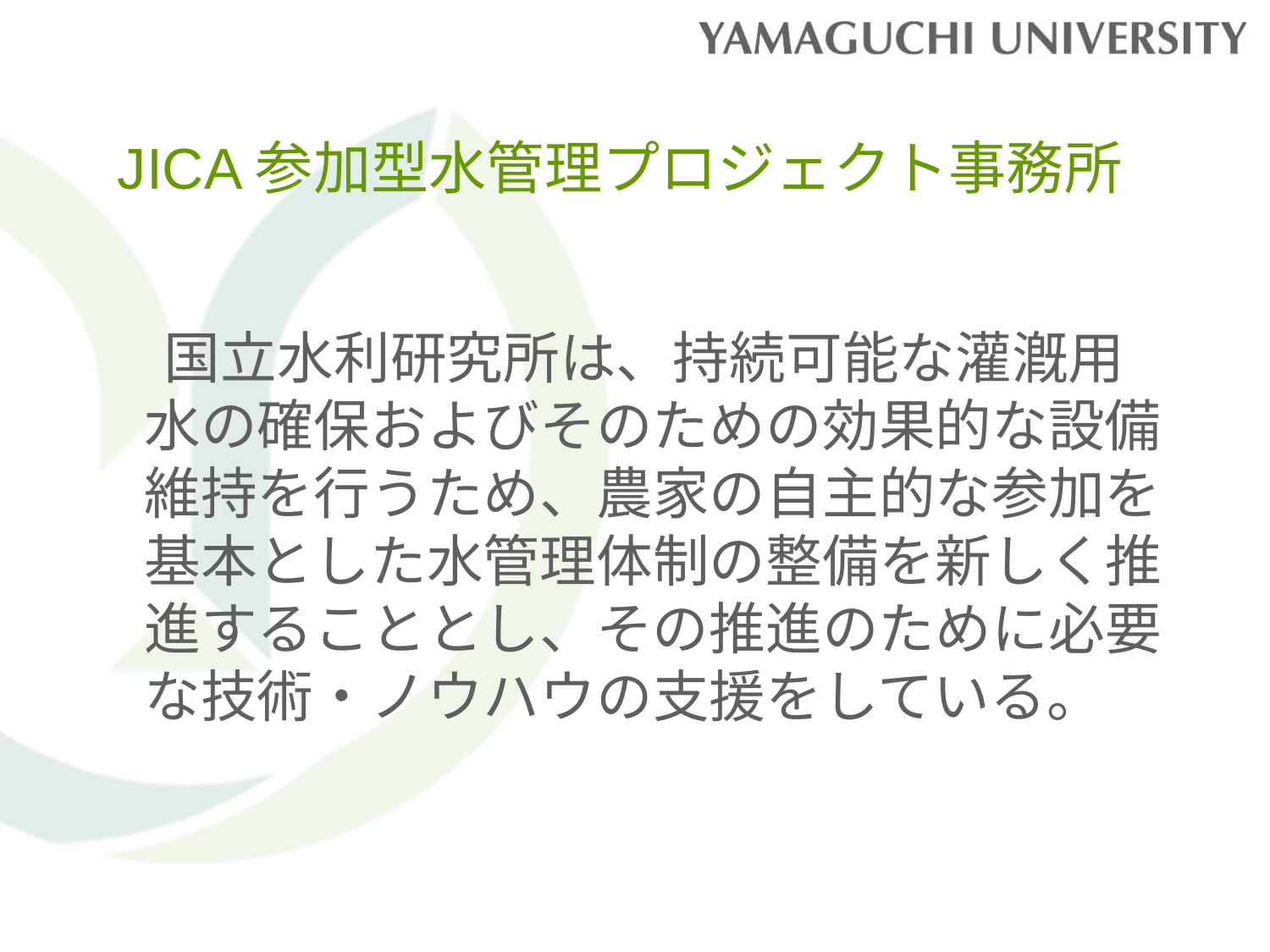

# JICA参加型水管理プロジェクト事務所
　国立水利研究所は、持続可能な灌漑用水の確保およびそのための効果的な設備維持を行うため、農家の自主的な参加を基本とした水管理体制の整備を新しく推進することとし、その推進のために必要な技術・ノウハウの支援をしている。